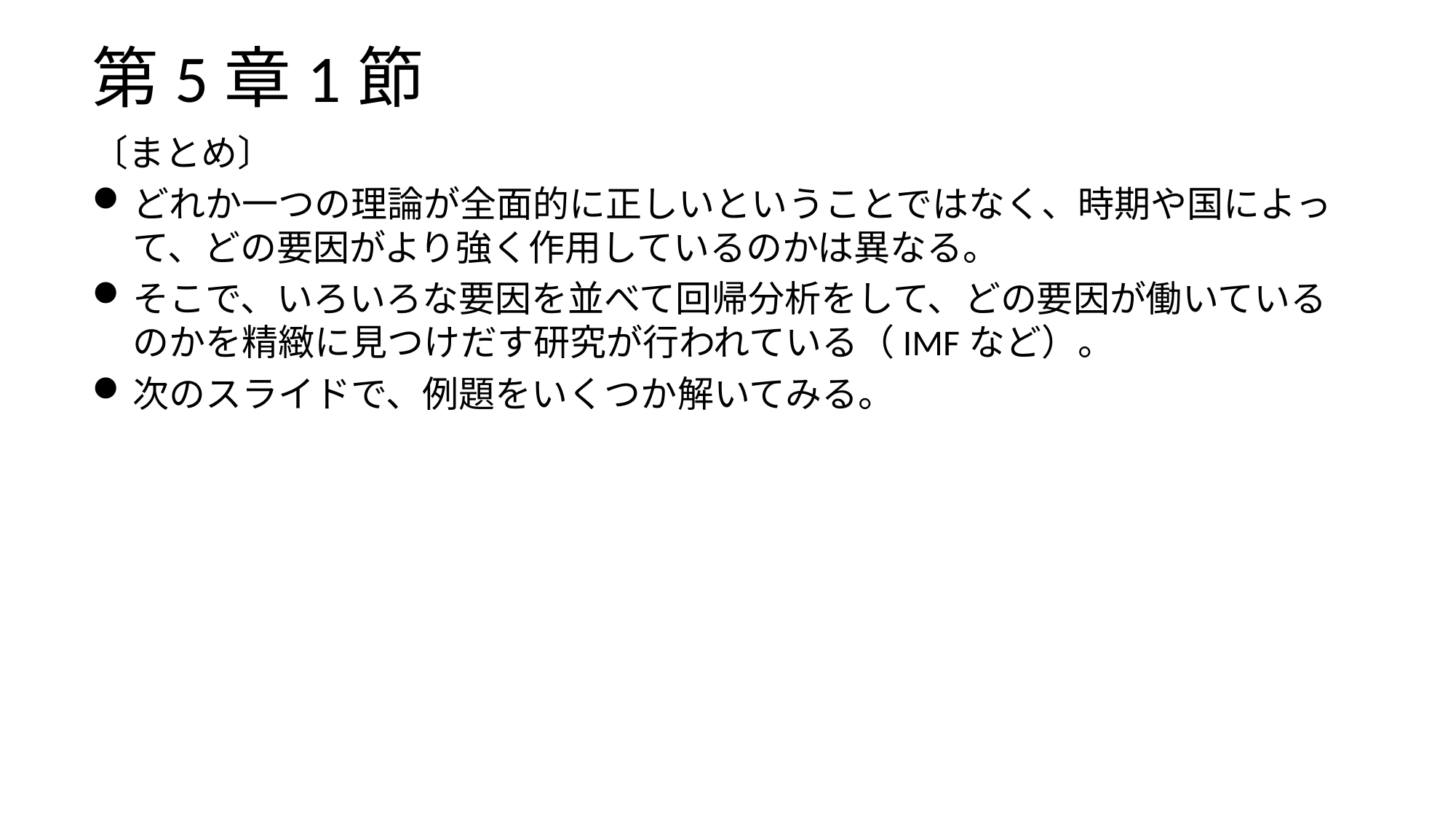

# 第5章1節
〔まとめ〕
どれか一つの理論が全面的に正しいということではなく、時期や国によって、どの要因がより強く作用しているのかは異なる。
そこで、いろいろな要因を並べて回帰分析をして、どの要因が働いているのかを精緻に見つけだす研究が行われている（IMFなど）。
次のスライドで、例題をいくつか解いてみる。